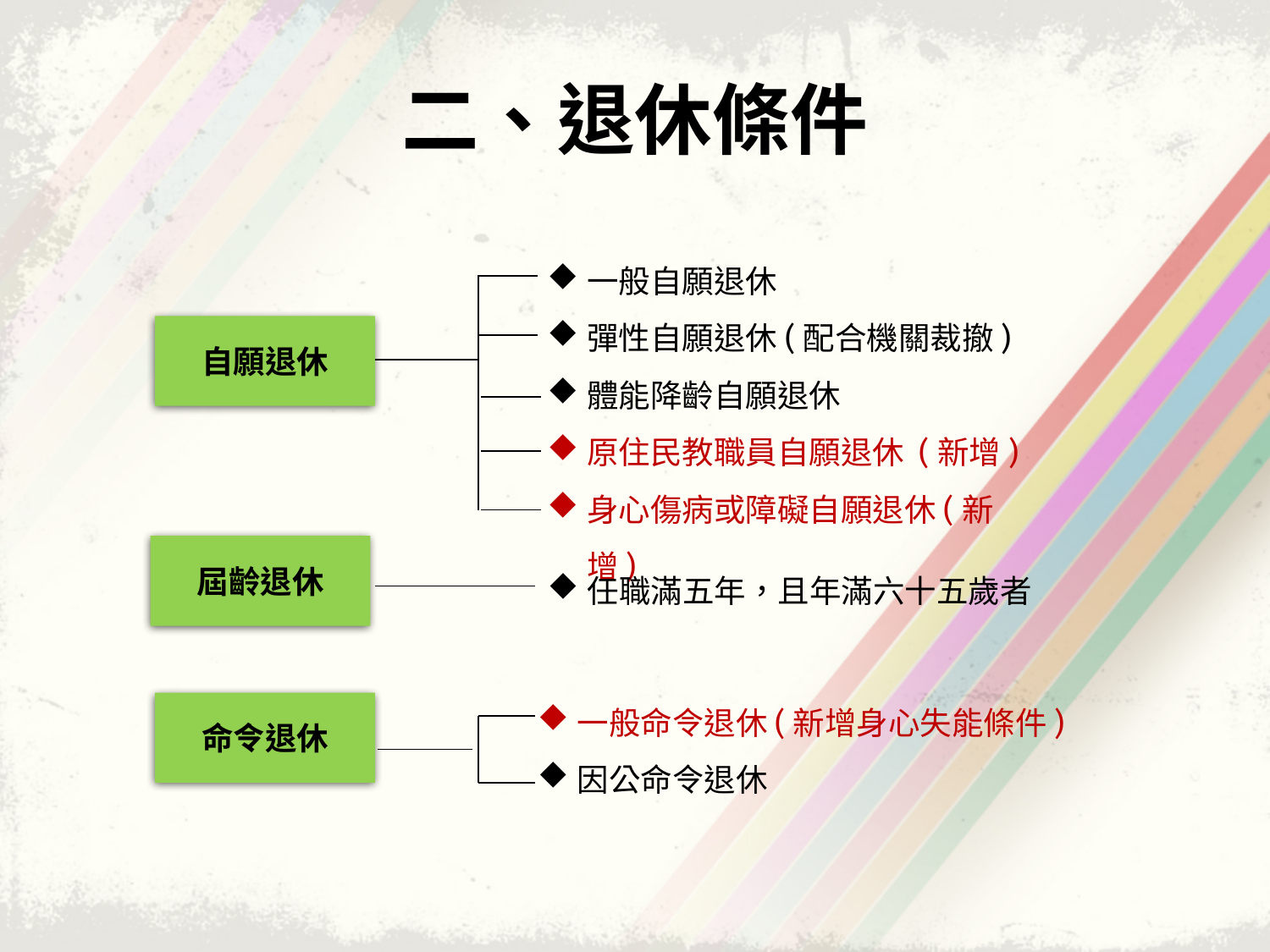

# 二、退休條件
一般自願退休
彈性自願退休(配合機關裁撤)
體能降齡自願退休
原住民教職員自願退休 (新增)
身心傷病或障礙自願退休(新增)

自願退休
屆齡退休
任職滿五年，且年滿六十五歲者
一般命令退休(新增身心失能條件)
因公命令退休
命令退休